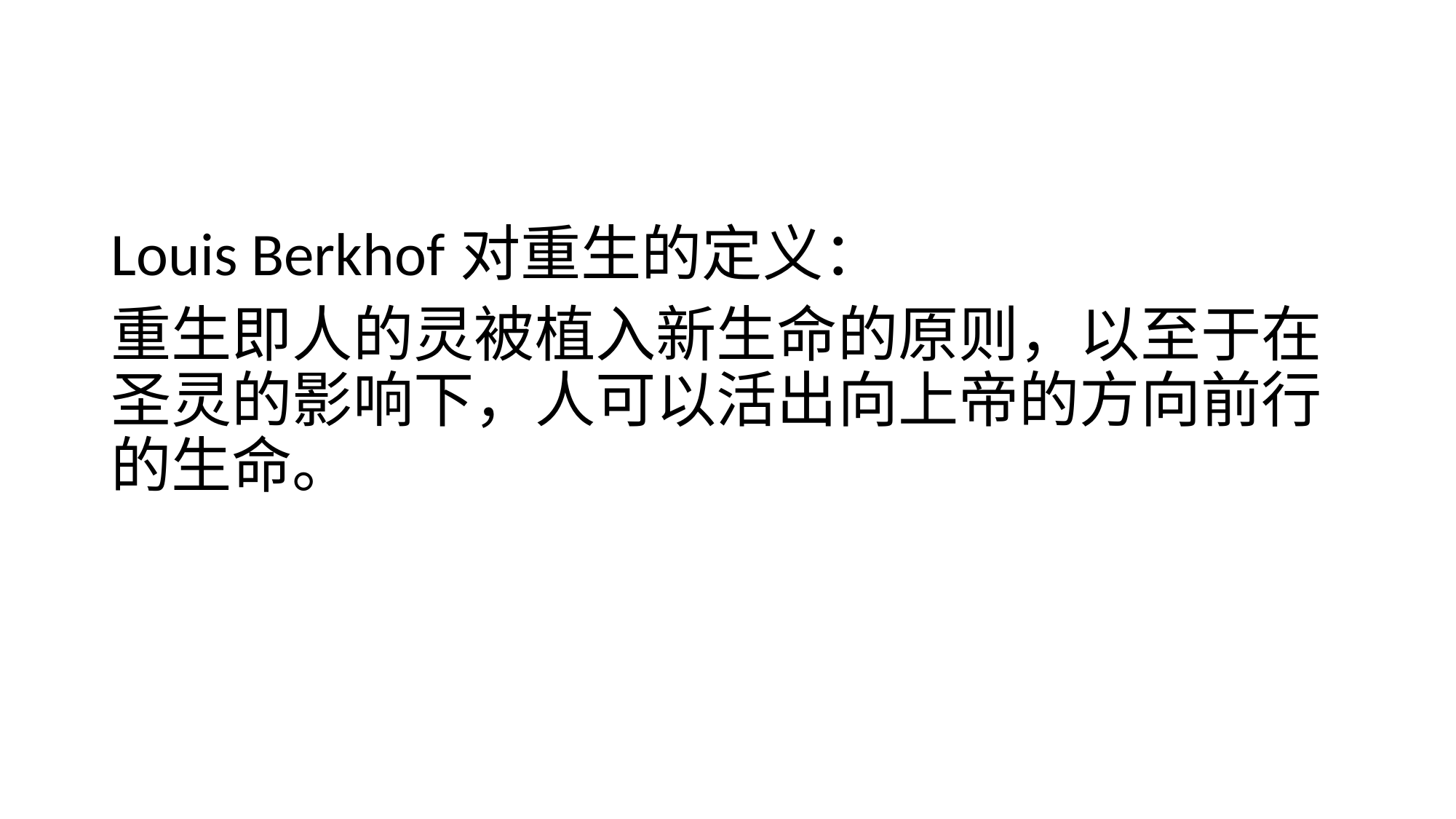

#
Louis Berkhof对重生的定义：
重生即人的灵被植入新生命的原则，以至于在圣灵的影响下，人可以活出向上帝的方向前行的生命。